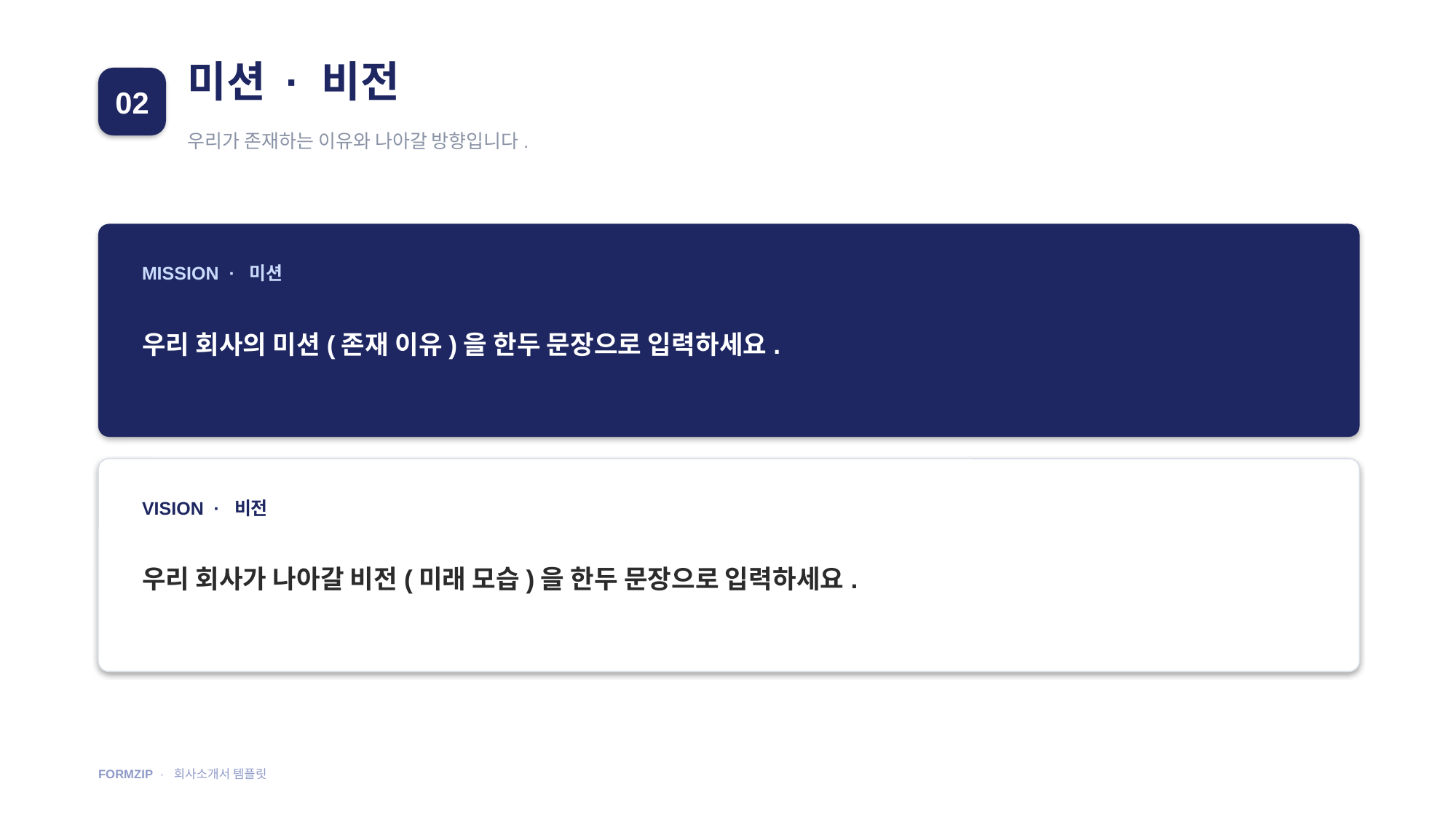

미션 · 비전
02
우리가 존재하는 이유와 나아갈 방향입니다.

MISSION  ·  미션
우리 회사의 미션(존재 이유)을 한두 문장으로 입력하세요.

VISION  ·  비전
우리 회사가 나아갈 비전(미래 모습)을 한두 문장으로 입력하세요.
FORMZIP  ·  회사소개서 템플릿